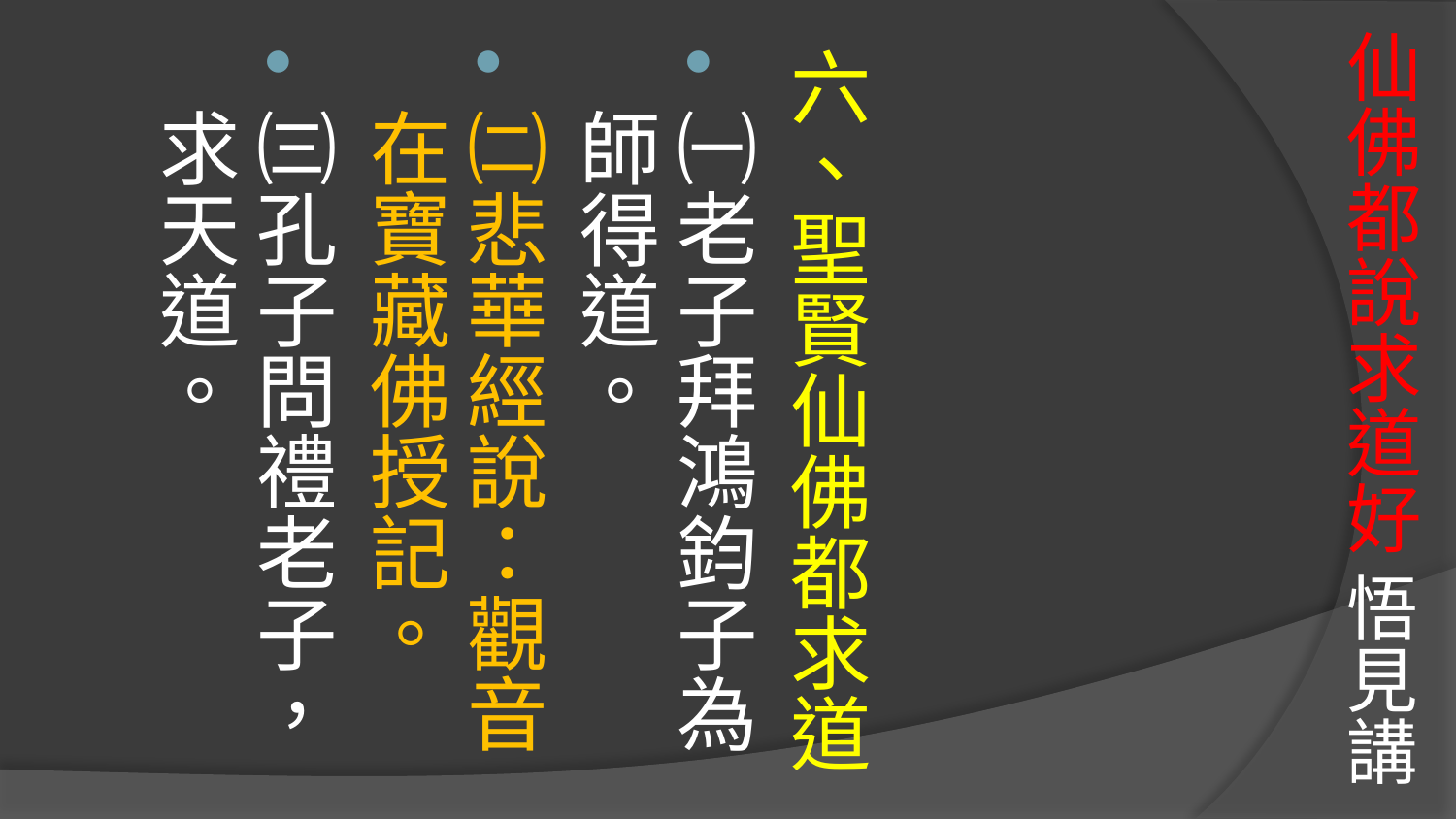

# 仙佛都說求道好 悟見講
六、聖賢仙佛都求道
㈠老子拜鴻鈞子為師得道。
㈡悲華經說：觀音在寶藏佛授記。
㈢孔子問禮老子，求天道。